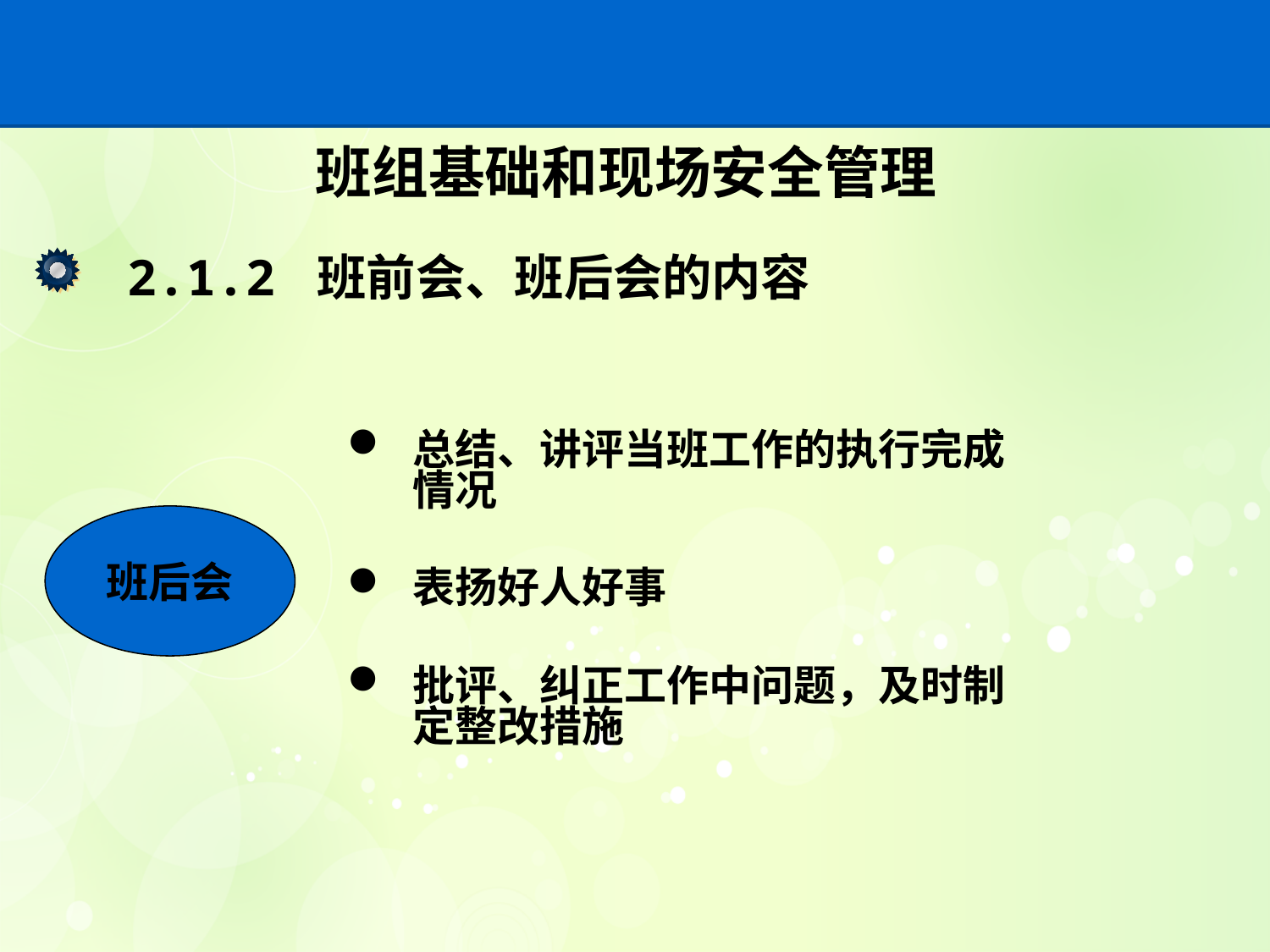

# 班组基础和现场安全管理
2.1.2 班前会、班后会的内容

总结、讲评当班工作的执行完成情况

表扬好人好事

批评、纠正工作中问题，及时制定整改措施
班后会